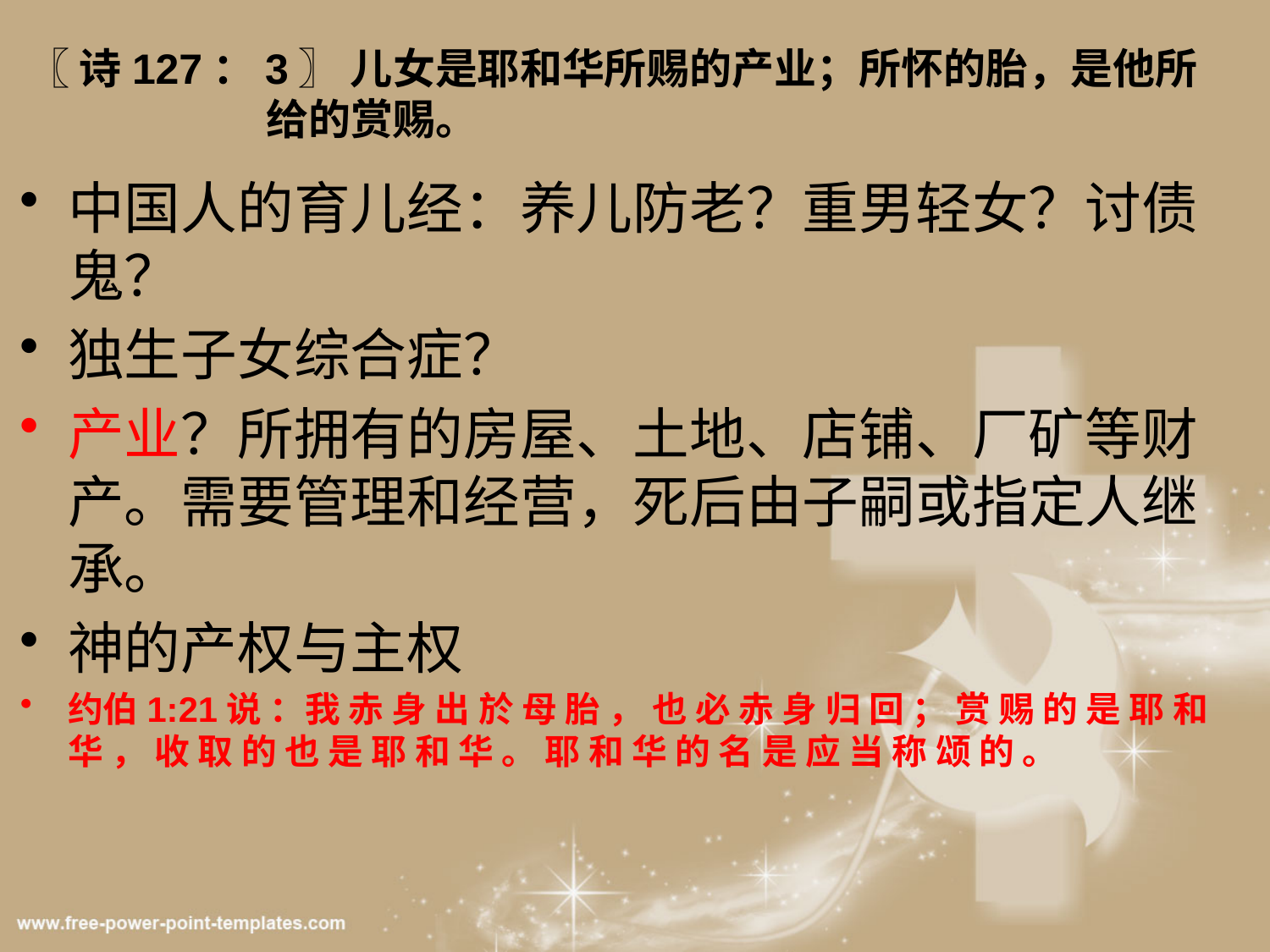

# 〖 诗127：3〗 儿女是耶和华所赐的产业；所怀的胎，是他所 给的赏赐。
中国人的育儿经：养儿防老？重男轻女？讨债鬼？
独生子女综合症？
产业？所拥有的房屋、土地、店铺、厂矿等财产。需要管理和经营，死后由子嗣或指定人继承。
神的产权与主权
约伯1:21说 ：我 赤 身 出 於 母 胎 ， 也 必 赤 身 归 回 ； 赏 赐 的 是 耶 和 华 ， 收 取 的 也 是 耶 和 华 。 耶 和 华 的 名 是 应 当 称 颂 的 。